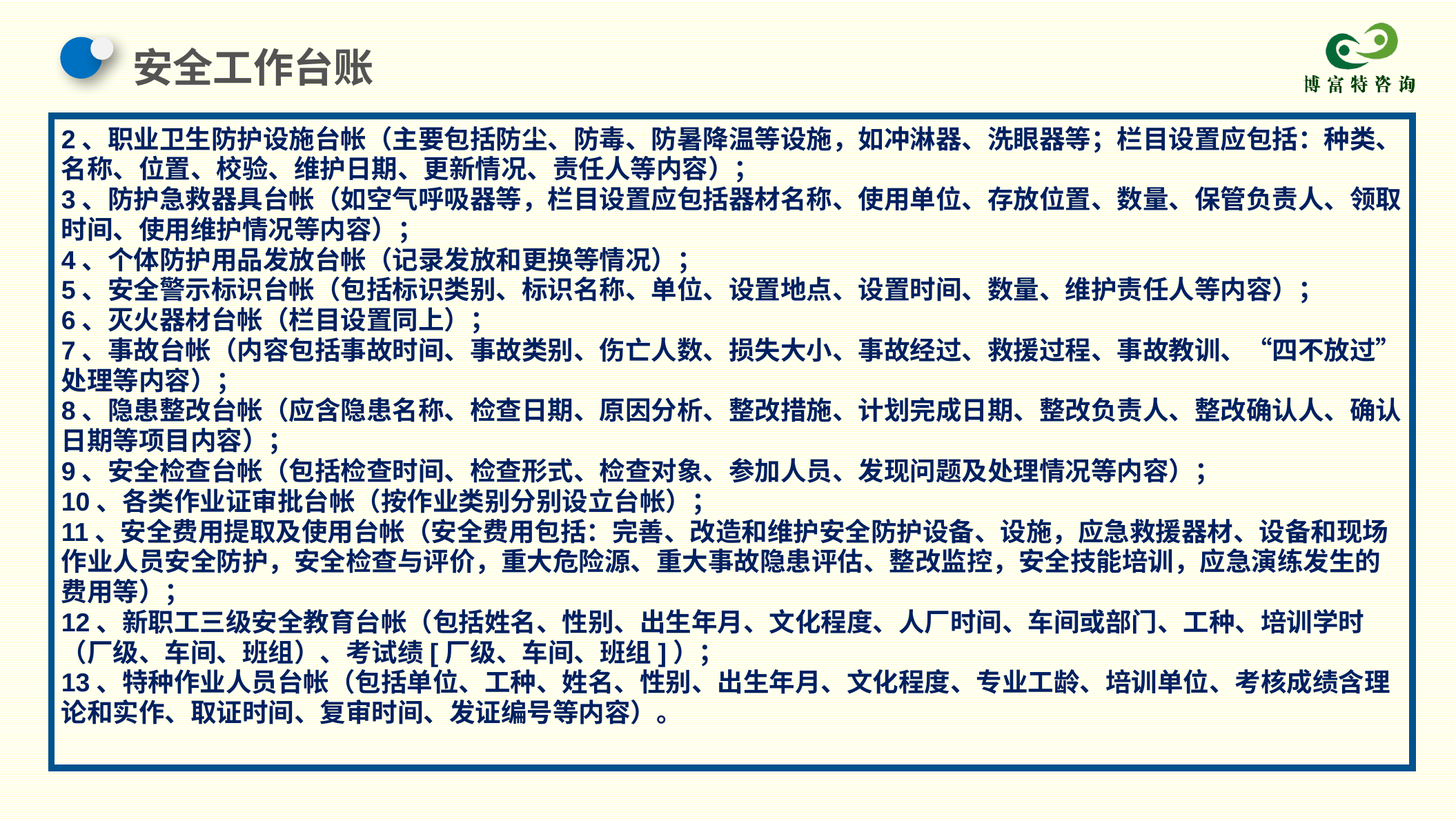

安全工作台账
2、职业卫生防护设施台帐（主要包括防尘、防毒、防暑降温等设施，如冲淋器、洗眼器等；栏目设置应包括：种类、名称、位置、校验、维护日期、更新情况、责任人等内容）；
3、防护急救器具台帐（如空气呼吸器等，栏目设置应包括器材名称、使用单位、存放位置、数量、保管负责人、领取时间、使用维护情况等内容）；
4、个体防护用品发放台帐（记录发放和更换等情况）；
5、安全警示标识台帐（包括标识类别、标识名称、单位、设置地点、设置时间、数量、维护责任人等内容）；
6、灭火器材台帐（栏目设置同上）；
7、事故台帐（内容包括事故时间、事故类别、伤亡人数、损失大小、事故经过、救援过程、事故教训、“四不放过”处理等内容）；
8、隐患整改台帐（应含隐患名称、检查日期、原因分析、整改措施、计划完成日期、整改负责人、整改确认人、确认日期等项目内容）；
9、安全检查台帐（包括检查时间、检查形式、检查对象、参加人员、发现问题及处理情况等内容）；
10、各类作业证审批台帐（按作业类别分别设立台帐）；
11、安全费用提取及使用台帐（安全费用包括：完善、改造和维护安全防护设备、设施，应急救援器材、设备和现场作业人员安全防护，安全检查与评价，重大危险源、重大事故隐患评估、整改监控，安全技能培训，应急演练发生的费用等）；
12、新职工三级安全教育台帐（包括姓名、性别、出生年月、文化程度、人厂时间、车间或部门、工种、培训学时（厂级、车间、班组）、考试绩[厂级、车间、班组]）；
13、特种作业人员台帐（包括单位、工种、姓名、性别、出生年月、文化程度、专业工龄、培训单位、考核成绩含理论和实作、取证时间、复审时间、发证编号等内容）。